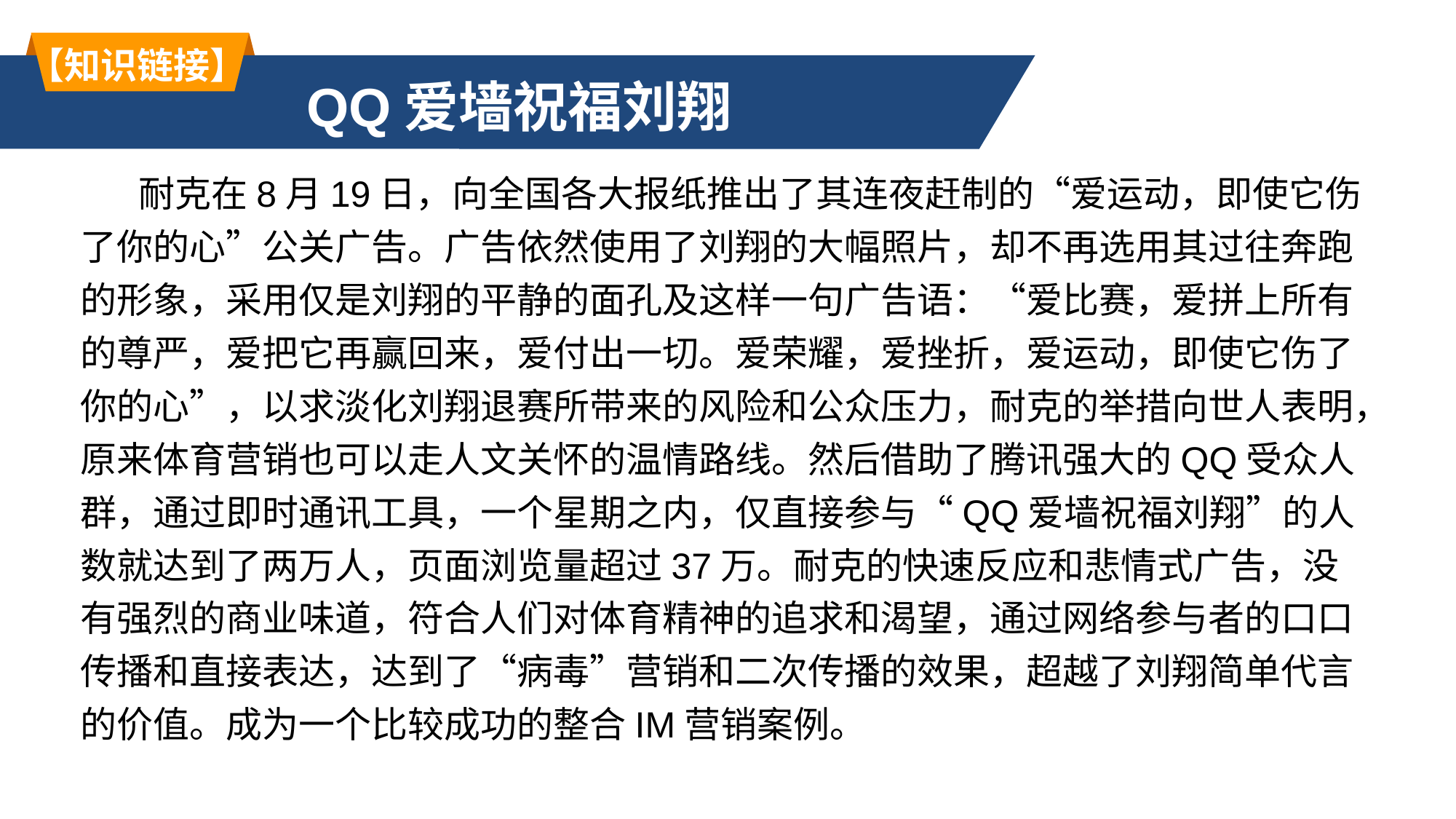

【知识链接】

QQ爱墙祝福刘翔
      耐克在8月19日，向全国各大报纸推出了其连夜赶制的“爱运动，即使它伤了你的心”公关广告。广告依然使用了刘翔的大幅照片，却不再选用其过往奔跑的形象，采用仅是刘翔的平静的面孔及这样一句广告语：“爱比赛，爱拼上所有的尊严，爱把它再赢回来，爱付出一切。爱荣耀，爱挫折，爱运动，即使它伤了你的心”，以求淡化刘翔退赛所带来的风险和公众压力，耐克的举措向世人表明，原来体育营销也可以走人文关怀的温情路线。然后借助了腾讯强大的QQ受众人群，通过即时通讯工具，一个星期之内，仅直接参与“QQ爱墙祝福刘翔”的人数就达到了两万人，页面浏览量超过37万。耐克的快速反应和悲情式广告，没有强烈的商业味道，符合人们对体育精神的追求和渴望，通过网络参与者的口口传播和直接表达，达到了“病毒”营销和二次传播的效果，超越了刘翔简单代言的价值。成为一个比较成功的整合IM营销案例。